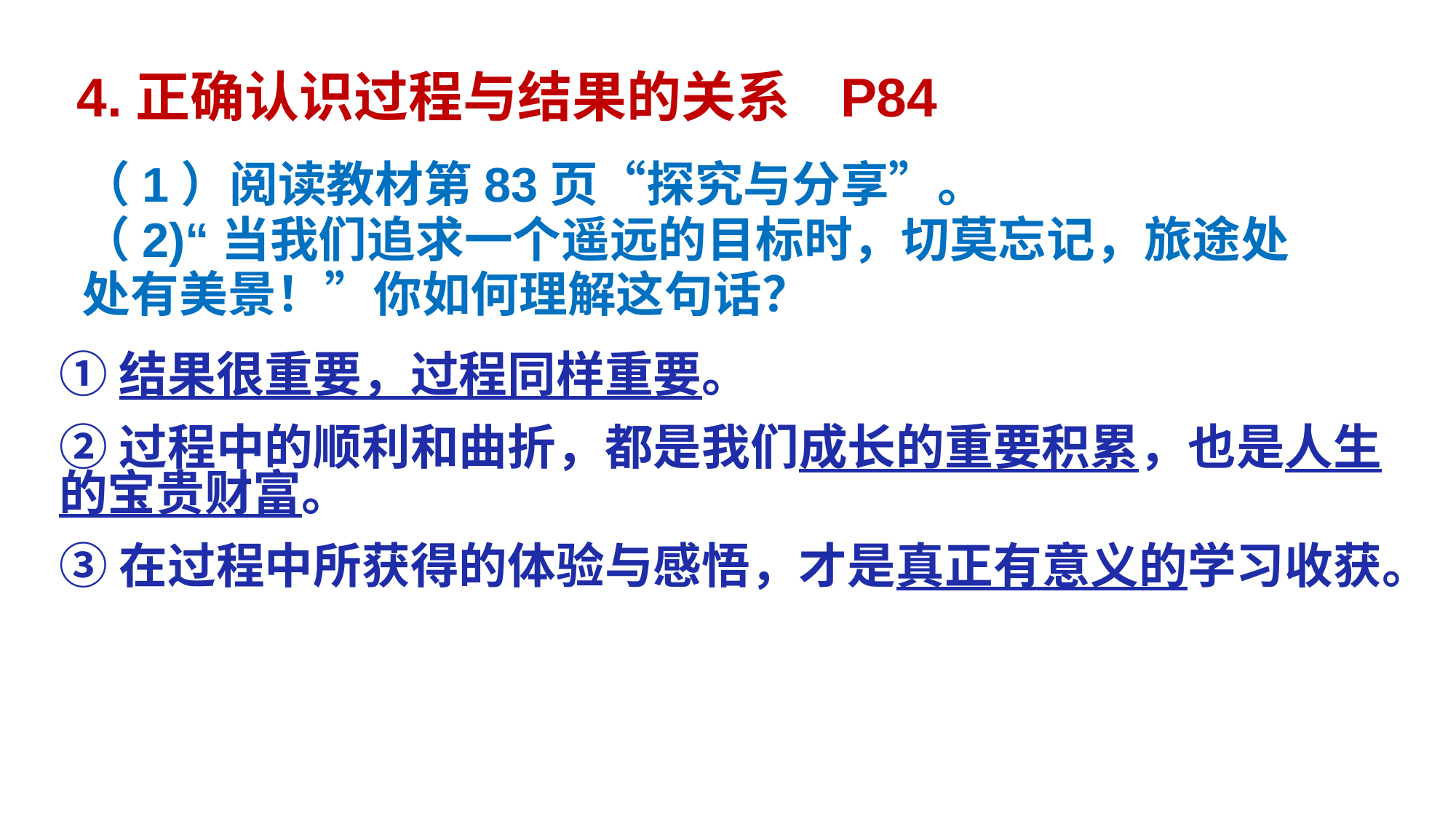

4.正确认识过程与结果的关系   P84
（1）阅读教材第83页“探究与分享”。
（2)“当我们追求一个遥远的目标时，切莫忘记，旅途处处有美景！”你如何理解这句话？
①结果很重要，过程同样重要。
②过程中的顺利和曲折，都是我们成长的重要积累，也是人生的宝贵财富。
③在过程中所获得的体验与感悟，才是真正有意义的学习收获。